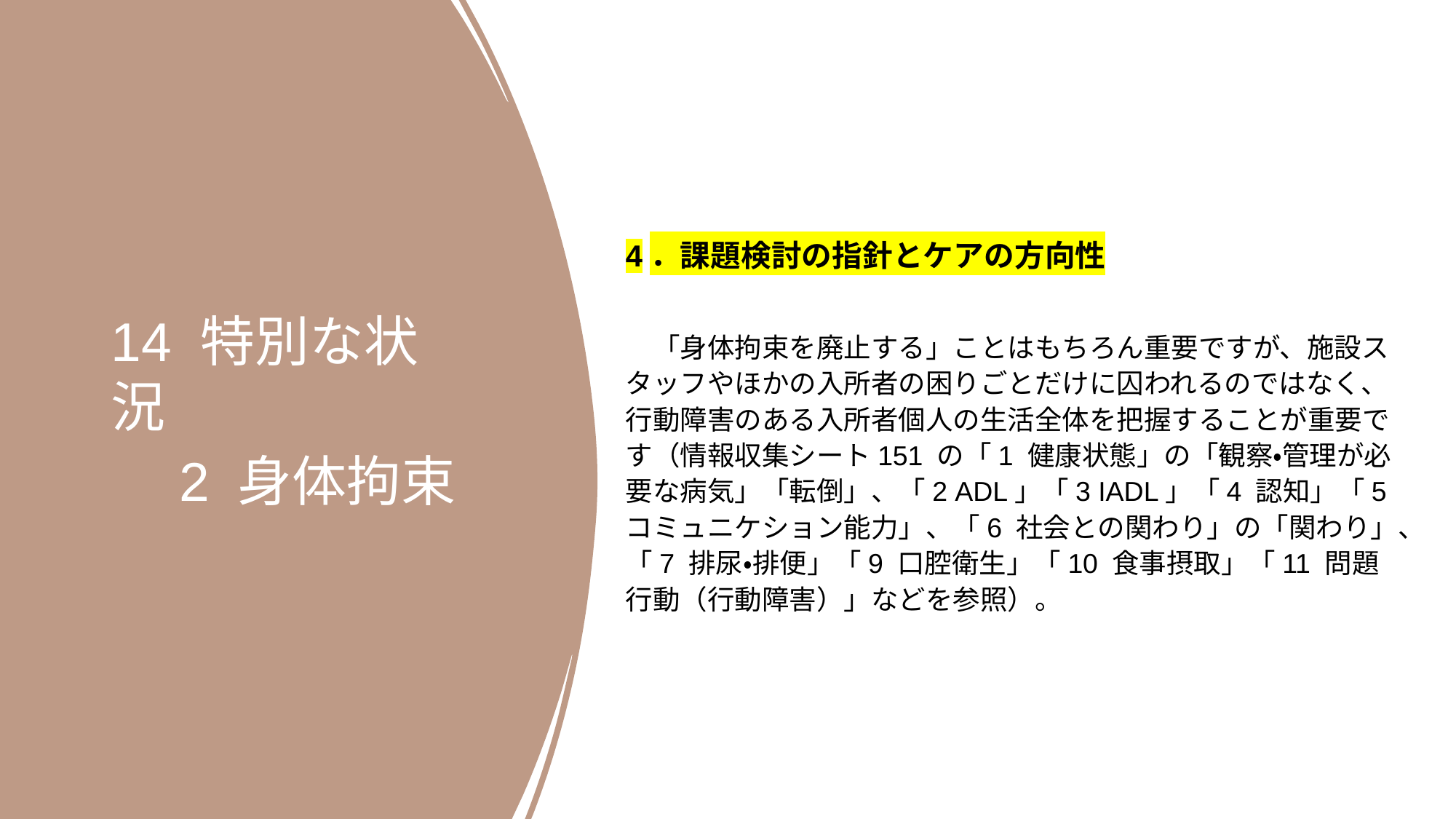

4．課題検討の指針とケアの方向性

　「身体拘束を廃止する」ことはもちろん重要ですが、施設スタッフやほかの入所者の困りごとだけに囚われるのではなく、行動障害のある入所者個人の生活全体を把握することが重要です（情報収集シート151 の「1 健康状態」の「観察・管理が必要な病気」「転倒」、「2 ADL」「3 IADL」「4 認知」「5 コミュニケション能力」、「6 社会との関わり」の「関わり」、「7 排尿・排便」「9 口腔衛生」「10 食事摂取」「11 問題行動（行動障害）」などを参照）。
14 特別な状況
　2 身体拘束